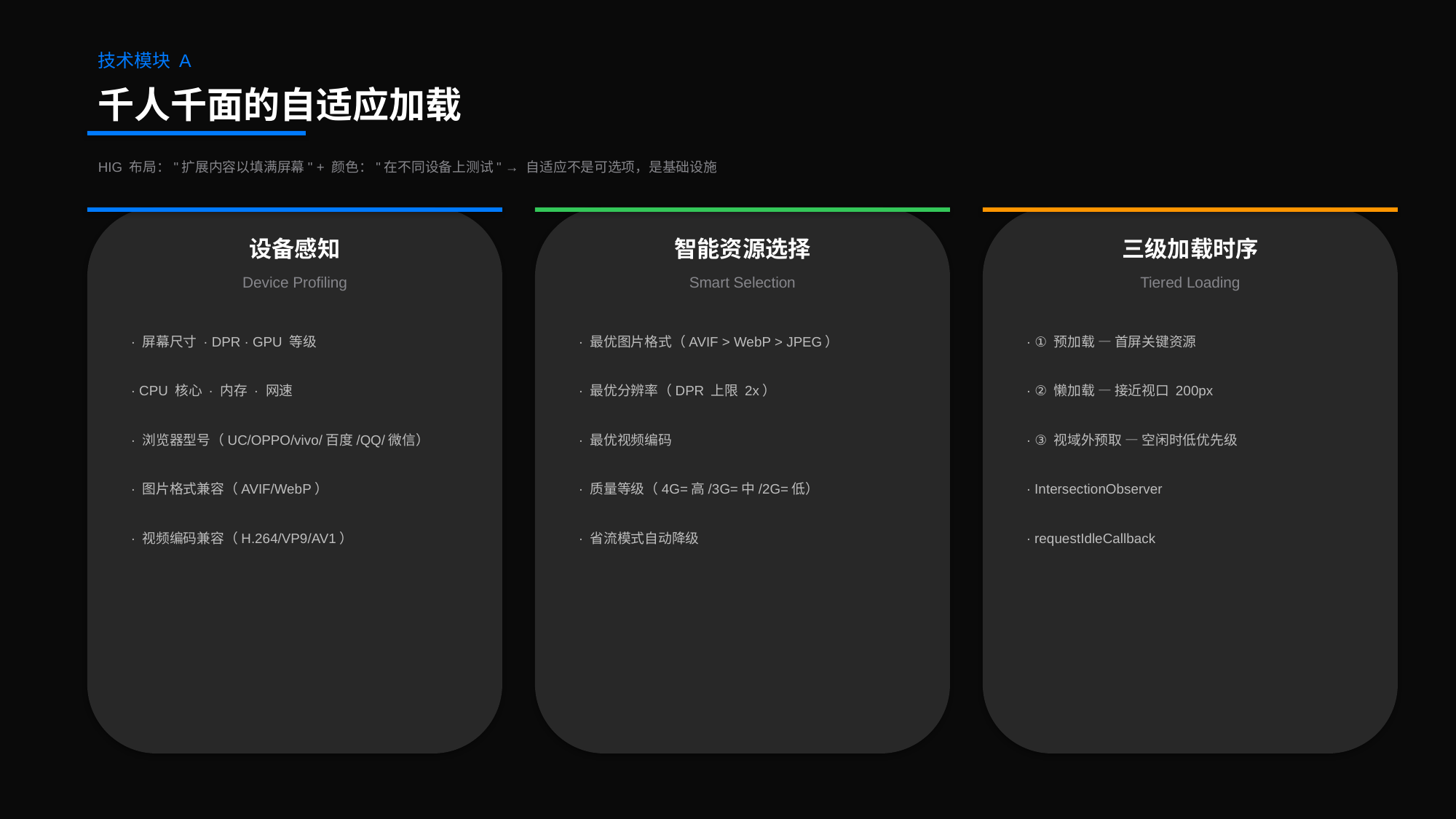

技术模块 A
千人千面的自适应加载

HIG 布局："扩展内容以填满屏幕" + 颜色："在不同设备上测试" → 自适应不是可选项，是基础设施

设备感知
智能资源选择
三级加载时序
Device Profiling
Smart Selection
Tiered Loading
· 屏幕尺寸 · DPR · GPU 等级
· 最优图片格式（AVIF > WebP > JPEG）
· ① 预加载 — 首屏关键资源
· CPU 核心 · 内存 · 网速
· 最优分辨率（DPR 上限 2x）
· ② 懒加载 — 接近视口 200px
· 浏览器型号（UC/OPPO/vivo/百度/QQ/微信）
· 最优视频编码
· ③ 视域外预取 — 空闲时低优先级
· 图片格式兼容（AVIF/WebP）
· 质量等级（4G=高/3G=中/2G=低）
· IntersectionObserver
· 视频编码兼容（H.264/VP9/AV1）
· 省流模式自动降级
· requestIdleCallback